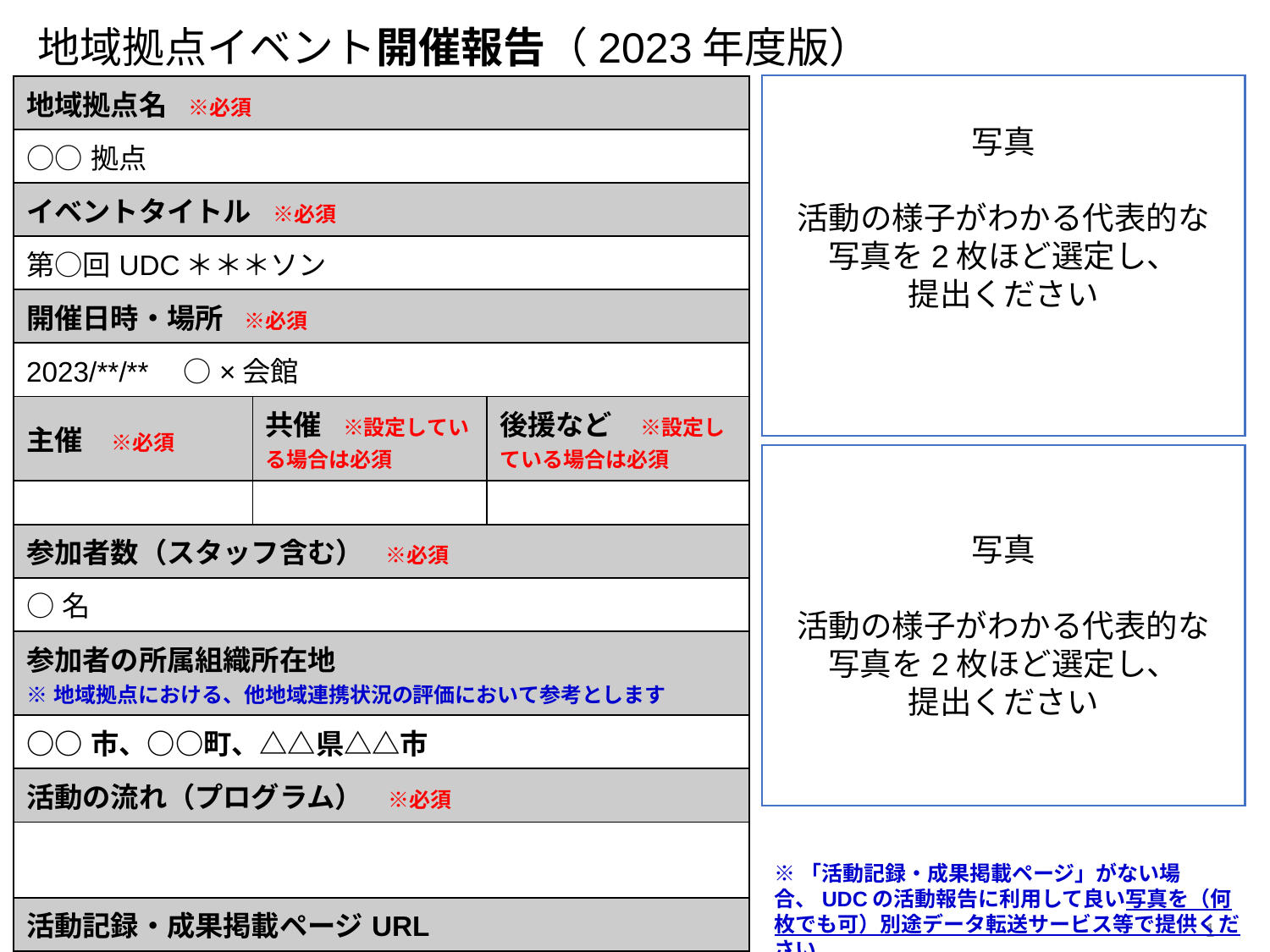

地域拠点イベント開催報告（2023年度版）
写真

活動の様子がわかる代表的な
写真を2枚ほど選定し、
提出ください

| 地域拠点名　※必須 |  |  |
| --- | --- | --- |
| ○○拠点 |  |  |
| イベントタイトル　※必須 |  |  |
| 第○回UDC＊＊＊ソン |  |  |
| 開催日時・場所　※必須 |  |  |
| 2023/\*\*/\*\*　○×会館 |  |  |
| 主催　※必須 | 共催　※設定している場合は必須 | 後援など　※設定している場合は必須 |
|  |  |  |
| 参加者数（スタッフ含む）　※必須 |  |  |
| ○名 |  |  |
| 参加者の所属組織所在地　 ※地域拠点における、他地域連携状況の評価において参考とします |  |  |
| ○○市、○○町、△△県△△市 |  |  |
| 活動の流れ（プログラム）　※必須 |  |  |
|  |  |  |
| 活動記録・成果掲載ページURL |  |  |
| Facebookページ、knowledge Connector, Localwiki等　※活動の写真等をUDCの活動報告にも使わせて頂きます |  |  |
写真

活動の様子がわかる代表的な
写真を2枚ほど選定し、
提出ください
※「活動記録・成果掲載ページ」がない場合、UDCの活動報告に利用して良い写真を（何枚でも可）別途データ転送サービス等で提供ください
1